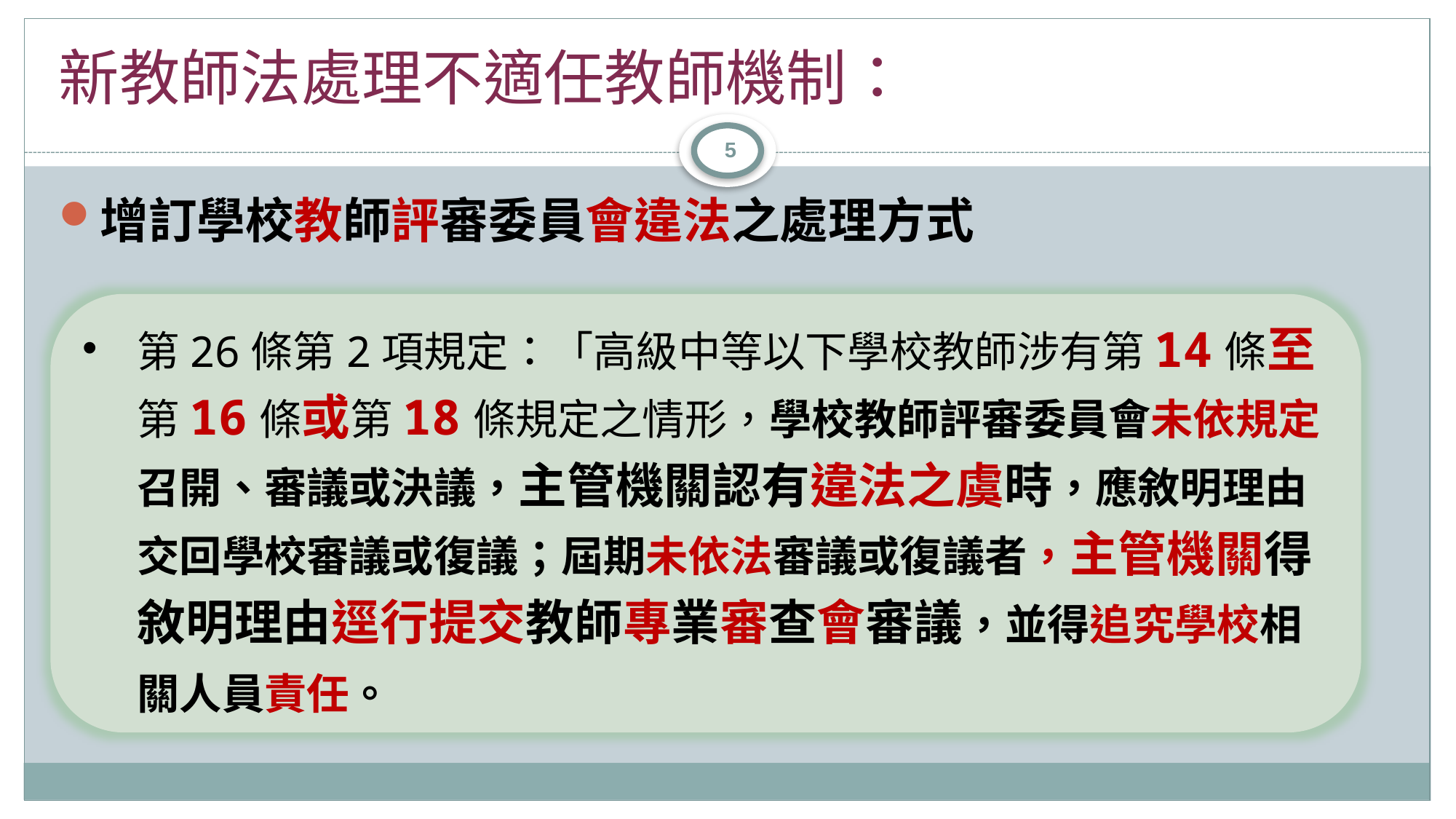

# 新教師法處理不適任教師機制：
5
增訂學校教師評審委員會違法之處理方式
第26條第2項規定：「高級中等以下學校教師涉有第14條至第16條或第18條規定之情形，學校教師評審委員會未依規定召開、審議或決議，主管機關認有違法之虞時，應敘明理由交回學校審議或復議；屆期未依法審議或復議者，主管機關得敘明理由逕行提交教師專業審查會審議，並得追究學校相關人員責任。